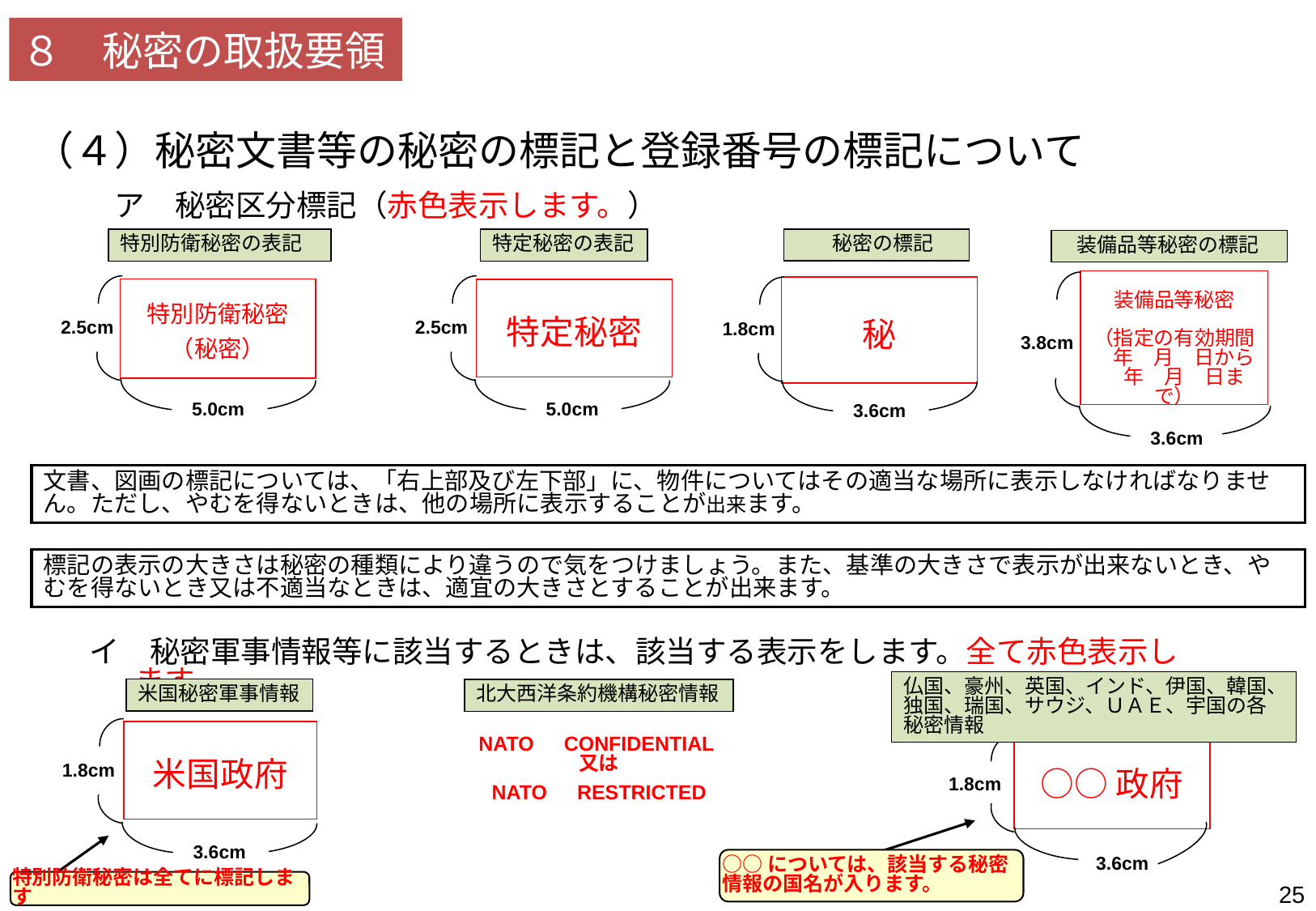

８　秘密の取扱要領
（４）秘密文書等の秘密の標記と登録番号の標記について

| 48 | 秘密区分ごとの表示・抹消要領が記載されているか。 |
| --- | --- |
　ア　秘密区分標記（赤色表示します。）

  秘密の標記
特別防衛秘密の表記
特定秘密の表記
  装備品等秘密の標記

装備品等秘密

（指定の有効期間　年　月　日から　年　月　日まで）

特定秘密

特別防衛秘密
（秘密）

秘

2.5cm
2.5cm
1.8cm
3.8cm

5.0cm
5.0cm
3.6cm

3.6cm
文書、図画の標記については、「右上部及び左下部」に、物件についてはその適当な場所に表示しなければなりません。ただし、やむを得ないときは、他の場所に表示することが出来ます。
標記の表示の大きさは秘密の種類により違うので気をつけましょう。また、基準の大きさで表示が出来ないとき、やむを得ないとき又は不適当なときは、適宜の大きさとすることが出来ます。
イ　秘密軍事情報等に該当するときは、該当する表示をします。全て赤色表示します。

仏国、豪州、英国、インド、伊国、韓国、独国、瑞国、サウジ、ＵＡＥ、宇国の各秘密情報
米国秘密軍事情報
北大西洋条約機構秘密情報

米国政府

NATO　CONFIDENTIAL又は
NATO　RESTRICTED

○○政府

1.8cm
1.8cm

3.6cm
○○については、該当する秘密情報の国名が入ります。
3.6cm
特別防衛秘密は全てに標記します
25